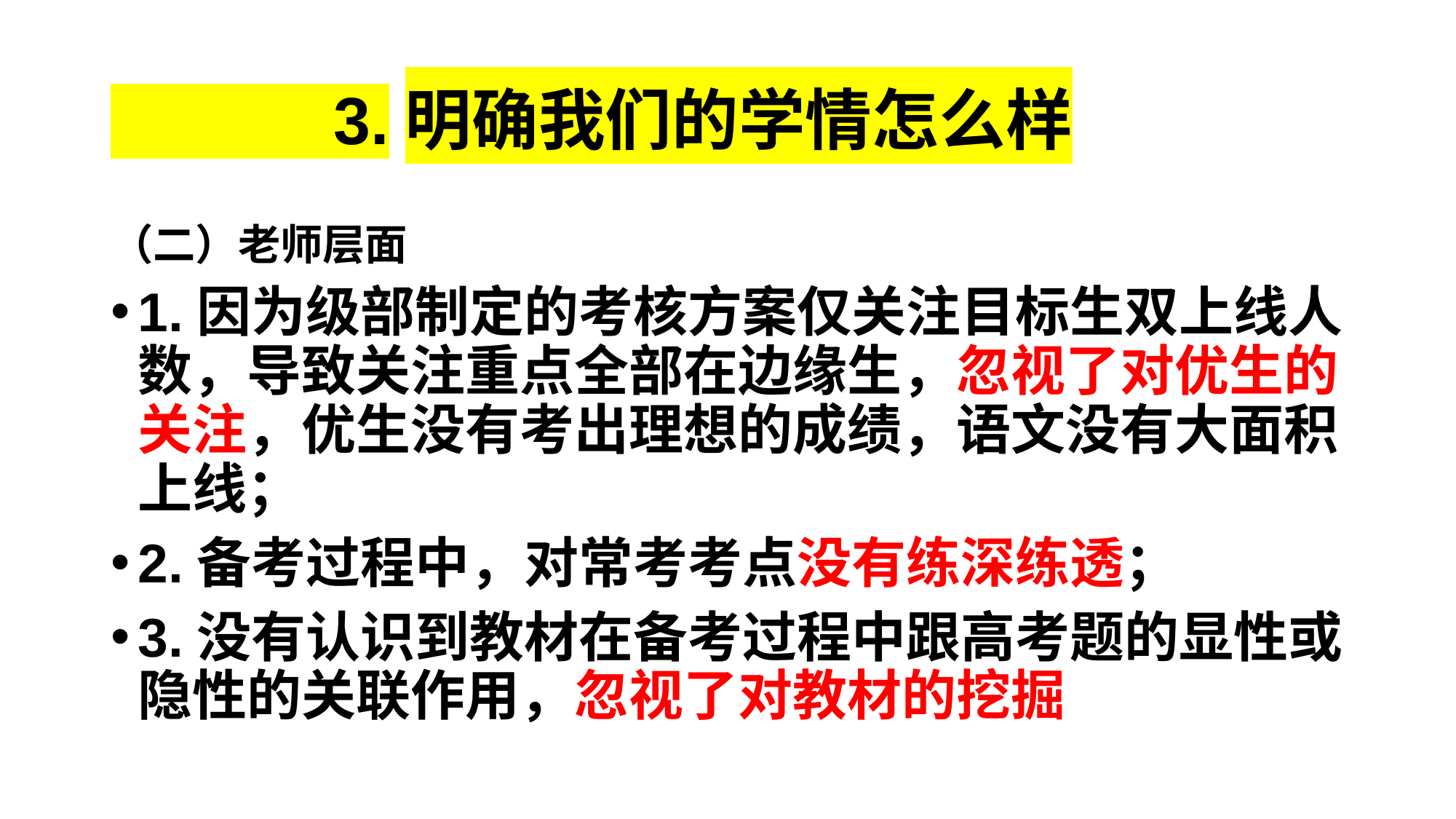

# 3.明确我们的学情怎么样
（二）老师层面
1.因为级部制定的考核方案仅关注目标生双上线人数，导致关注重点全部在边缘生，忽视了对优生的关注，优生没有考出理想的成绩，语文没有大面积上线；
2.备考过程中，对常考考点没有练深练透；
3.没有认识到教材在备考过程中跟高考题的显性或隐性的关联作用，忽视了对教材的挖掘